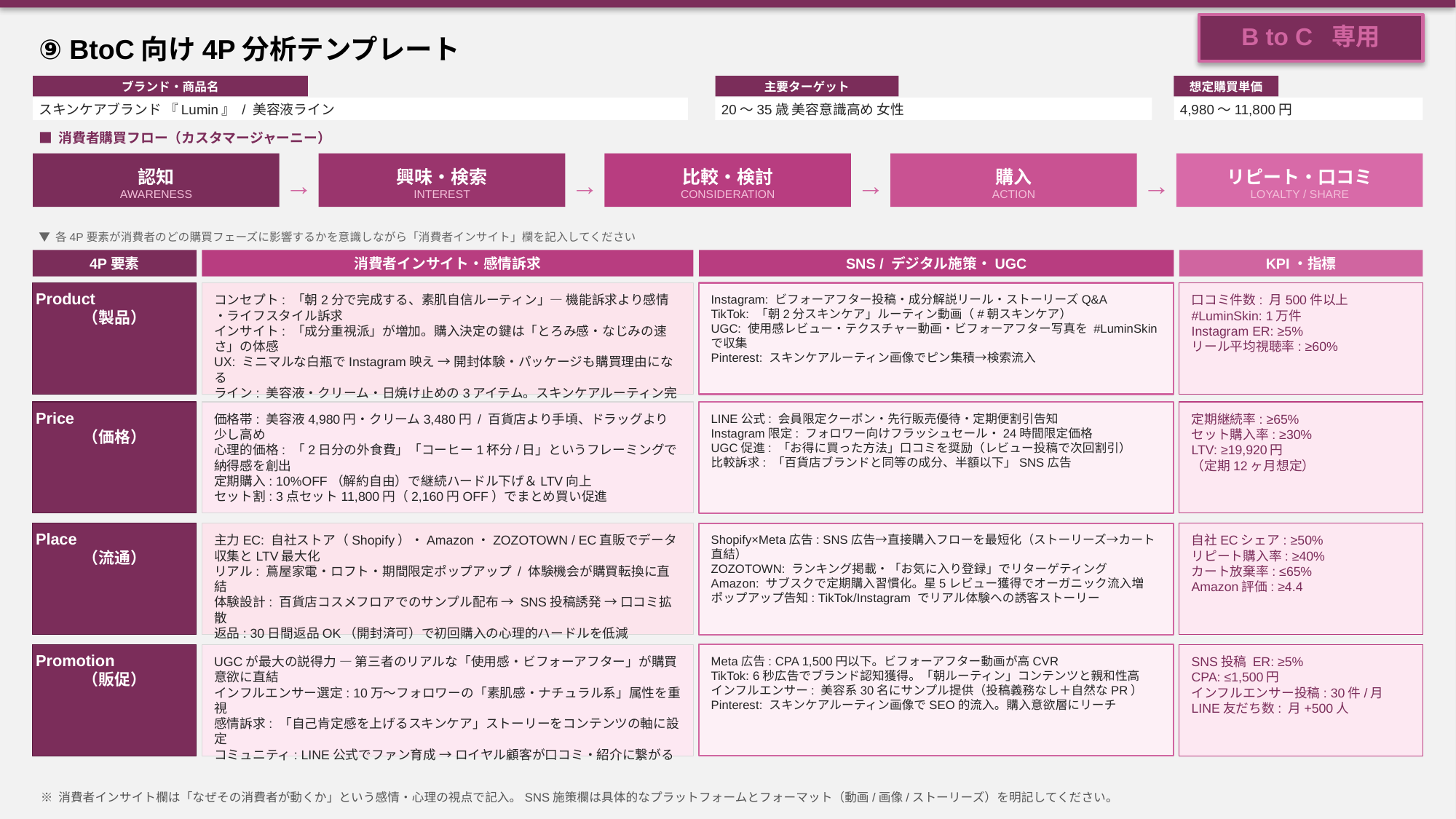

⑨ BtoC向け4P分析テンプレート
B to C  専用

ブランド・商品名
主要ターゲット
想定購買単価
スキンケアブランド 『Lumin』 / 美容液ライン
20〜35歳 美容意識高め 女性
4,980〜11,800円
■ 消費者購買フロー（カスタマージャーニー）
認知
AWARENESS
興味・検索
INTEREST
比較・検討
CONSIDERATION
購入
ACTION
リピート・口コミ
LOYALTY / SHARE
→
→
→
→
▼ 各4P要素が消費者のどの購買フェーズに影響するかを意識しながら「消費者インサイト」欄を記入してください
4P要素
消費者インサイト・感情訴求
SNS / デジタル施策・UGC
KPI・指標
Product
（製品）
コンセプト: 「朝2分で完成する、素肌自信ルーティン」— 機能訴求より感情・ライフスタイル訴求
インサイト: 「成分重視派」が増加。購入決定の鍵は「とろみ感・なじみの速さ」の体感
UX: ミニマルな白瓶でInstagram映え → 開封体験・パッケージも購買理由になる
ライン: 美容液・クリーム・日焼け止めの3アイテム。スキンケアルーティン完結型
Instagram: ビフォーアフター投稿・成分解説リール・ストーリーズQ&A
TikTok: 「朝2分スキンケア」ルーティン動画（#朝スキンケア）
UGC: 使用感レビュー・テクスチャー動画・ビフォーアフター写真を #LuminSkin で収集
Pinterest: スキンケアルーティン画像でピン集積→検索流入
口コミ件数: 月500件以上
#LuminSkin: 1万件
Instagram ER: ≥5%
リール平均視聴率: ≥60%
Price
（価格）
価格帯: 美容液4,980円・クリーム3,480円 / 百貨店より手頃、ドラッグより少し高め
心理的価格: 「2日分の外食費」「コーヒー1杯分/日」というフレーミングで納得感を創出
定期購入: 10%OFF（解約自由）で継続ハードル下げ＆LTV向上
セット割: 3点セット11,800円（2,160円OFF）でまとめ買い促進
LINE公式: 会員限定クーポン・先行販売優待・定期便割引告知
Instagram限定: フォロワー向けフラッシュセール・24時間限定価格
UGC促進: 「お得に買った方法」口コミを奨励（レビュー投稿で次回割引）
比較訴求: 「百貨店ブランドと同等の成分、半額以下」SNS広告
定期継続率: ≥65%
セット購入率: ≥30%
LTV: ≥19,920円
（定期12ヶ月想定）
Place
（流通）
主力EC: 自社ストア（Shopify）・Amazon・ZOZOTOWN / EC直販でデータ収集とLTV最大化
リアル: 蔦屋家電・ロフト・期間限定ポップアップ / 体験機会が購買転換に直結
体験設計: 百貨店コスメフロアでのサンプル配布 → SNS投稿誘発 → 口コミ拡散
返品: 30日間返品OK（開封済可）で初回購入の心理的ハードルを低減
Shopify×Meta広告: SNS広告→直接購入フローを最短化（ストーリーズ→カート直結）
ZOZOTOWN: ランキング掲載・「お気に入り登録」でリターゲティング
Amazon: サブスクで定期購入習慣化。星5レビュー獲得でオーガニック流入増
ポップアップ告知: TikTok/Instagram でリアル体験への誘客ストーリー
自社ECシェア: ≥50%
リピート購入率: ≥40%
カート放棄率: ≤65%
Amazon評価: ≥4.4
Promotion
（販促）
UGCが最大の説得力 — 第三者のリアルな「使用感・ビフォーアフター」が購買意欲に直結
インフルエンサー選定: 10万〜フォロワーの「素肌感・ナチュラル系」属性を重視
感情訴求: 「自己肯定感を上げるスキンケア」ストーリーをコンテンツの軸に設定
コミュニティ: LINE公式でファン育成 → ロイヤル顧客が口コミ・紹介に繋がる
Meta広告: CPA 1,500円以下。ビフォーアフター動画が高CVR
TikTok: 6秒広告でブランド認知獲得。「朝ルーティン」コンテンツと親和性高
インフルエンサー: 美容系30名にサンプル提供（投稿義務なし＋自然なPR）
Pinterest: スキンケアルーティン画像でSEO的流入。購入意欲層にリーチ
SNS投稿 ER: ≥5%
CPA: ≤1,500円
インフルエンサー投稿: 30件/月
LINE友だち数: 月+500人
※ 消費者インサイト欄は「なぜその消費者が動くか」という感情・心理の視点で記入。SNS施策欄は具体的なプラットフォームとフォーマット（動画/画像/ストーリーズ）を明記してください。